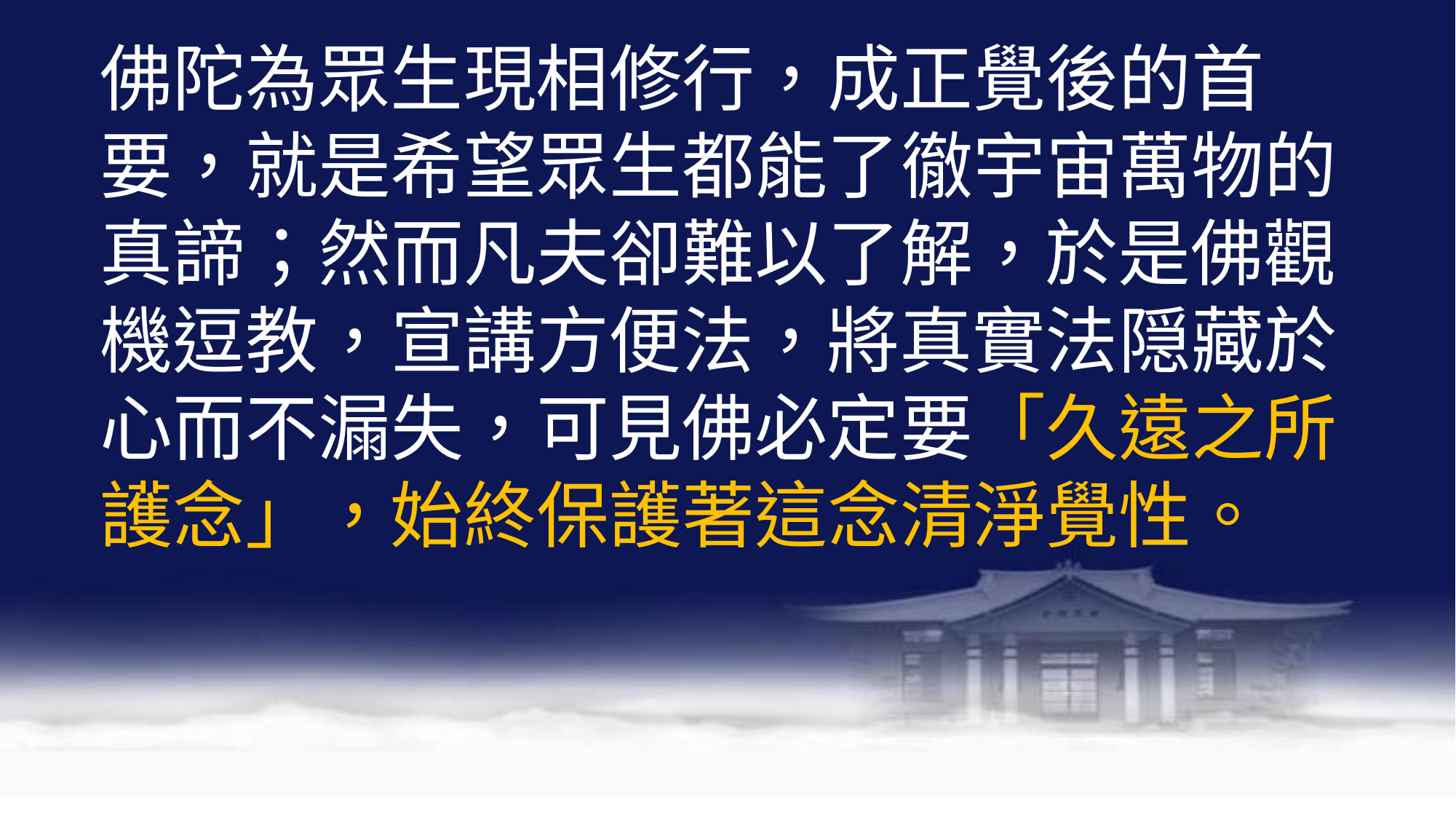

佛陀為眾生現相修行，成正覺後的首要，就是希望眾生都能了徹宇宙萬物的真諦；然而凡夫卻難以了解，於是佛觀機逗教，宣講方便法，將真實法隠藏於心而不漏失，可見佛必定要「久遠之所護念」，始終保護著這念清淨覺性。